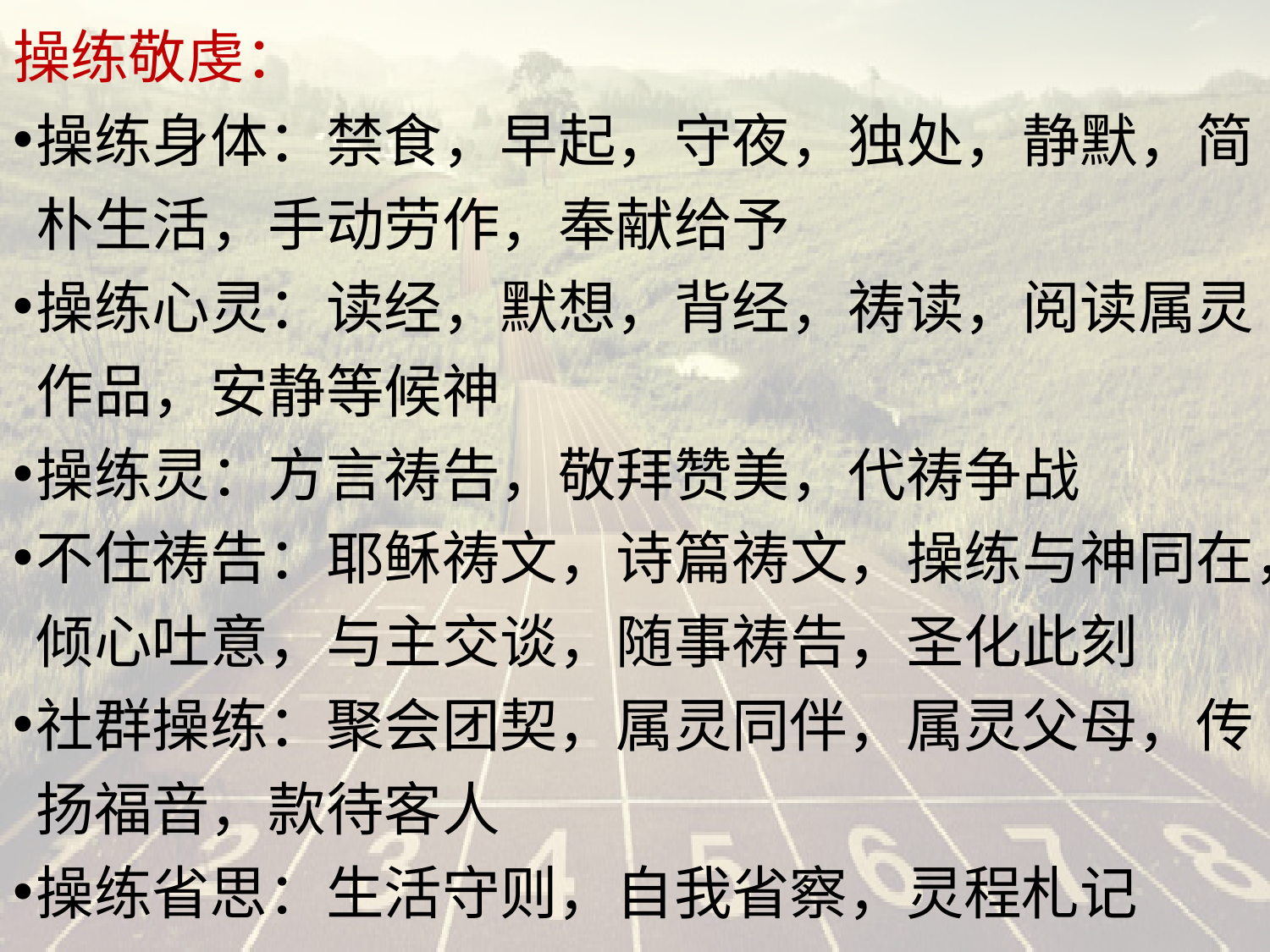

操练敬虔：
操练身体：禁食，早起，守夜，独处，静默，简朴生活，手动劳作，奉献给予
操练心灵：读经，默想，背经，祷读，阅读属灵作品，安静等候神
操练灵：方言祷告，敬拜赞美，代祷争战
不住祷告：耶稣祷文，诗篇祷文，操练与神同在，倾心吐意，与主交谈，随事祷告，圣化此刻
社群操练：聚会团契，属灵同伴，属灵父母，传扬福音，款待客人
操练省思：生活守则，自我省察，灵程札记
#